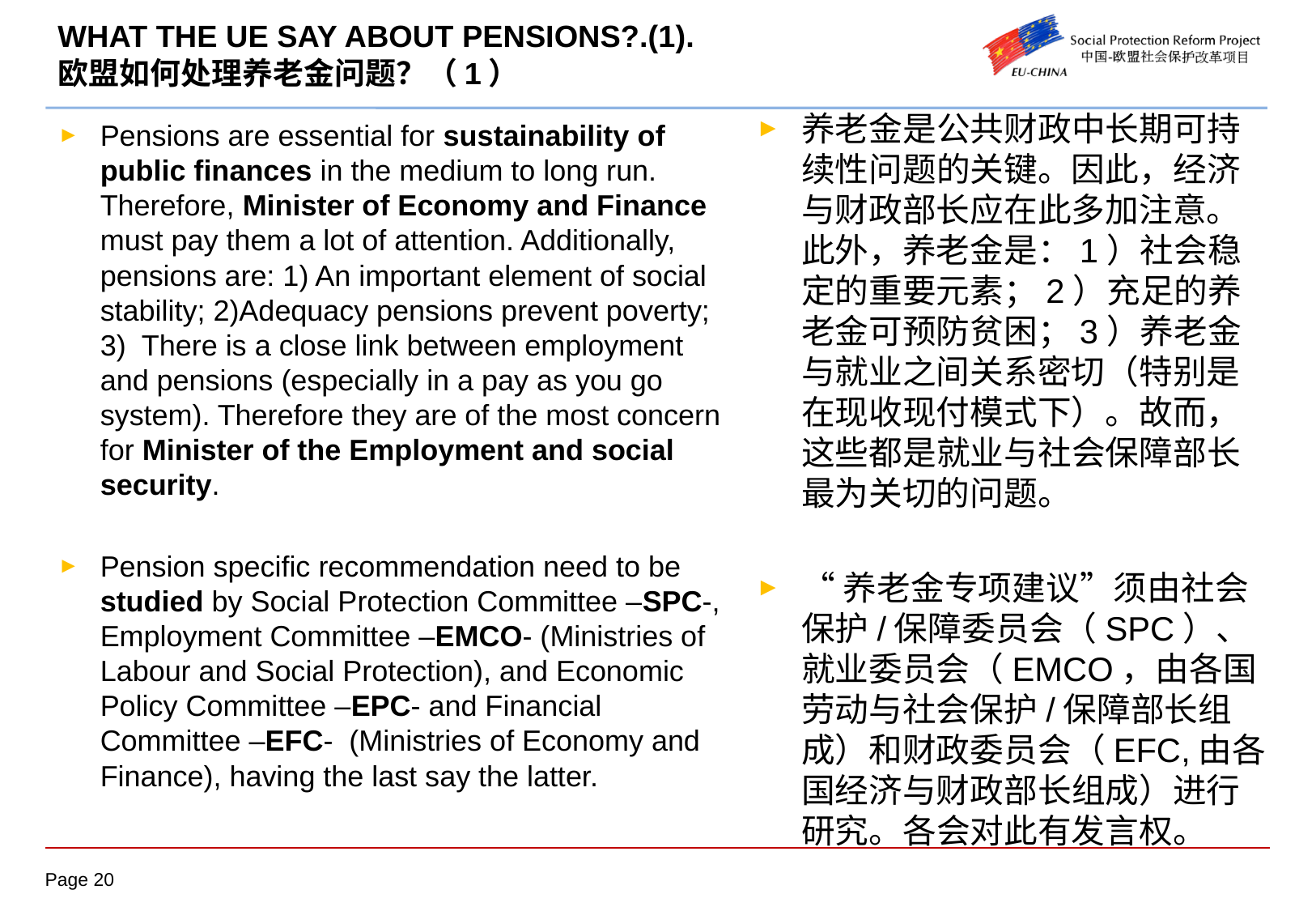

# WHAT THE UE SAY ABOUT PENSIONS?.(1). 欧盟如何处理养老金问题？（1）
养老金是公共财政中长期可持续性问题的关键。因此，经济与财政部长应在此多加注意。此外，养老金是：1）社会稳定的重要元素；2）充足的养老金可预防贫困；3）养老金与就业之间关系密切（特别是在现收现付模式下）。故而，这些都是就业与社会保障部长最为关切的问题。

“养老金专项建议”须由社会保护/保障委员会（SPC）、就业委员会（EMCO，由各国劳动与社会保护/保障部长组成）和财政委员会（EFC,由各国经济与财政部长组成）进行研究。各会对此有发言权。
Pensions are essential for sustainability of public finances in the medium to long run. Therefore, Minister of Economy and Finance must pay them a lot of attention. Additionally, pensions are: 1) An important element of social stability; 2)Adequacy pensions prevent poverty; 3)  There is a close link between employment and pensions (especially in a pay as you go system). Therefore they are of the most concern for Minister of the Employment and social security.

Pension specific recommendation need to be studied by Social Protection Committee –SPC-, Employment Committee –EMCO- (Ministries of Labour and Social Protection), and Economic Policy Committee –EPC- and Financial Committee –EFC-  (Ministries of Economy and Finance), having the last say the latter.